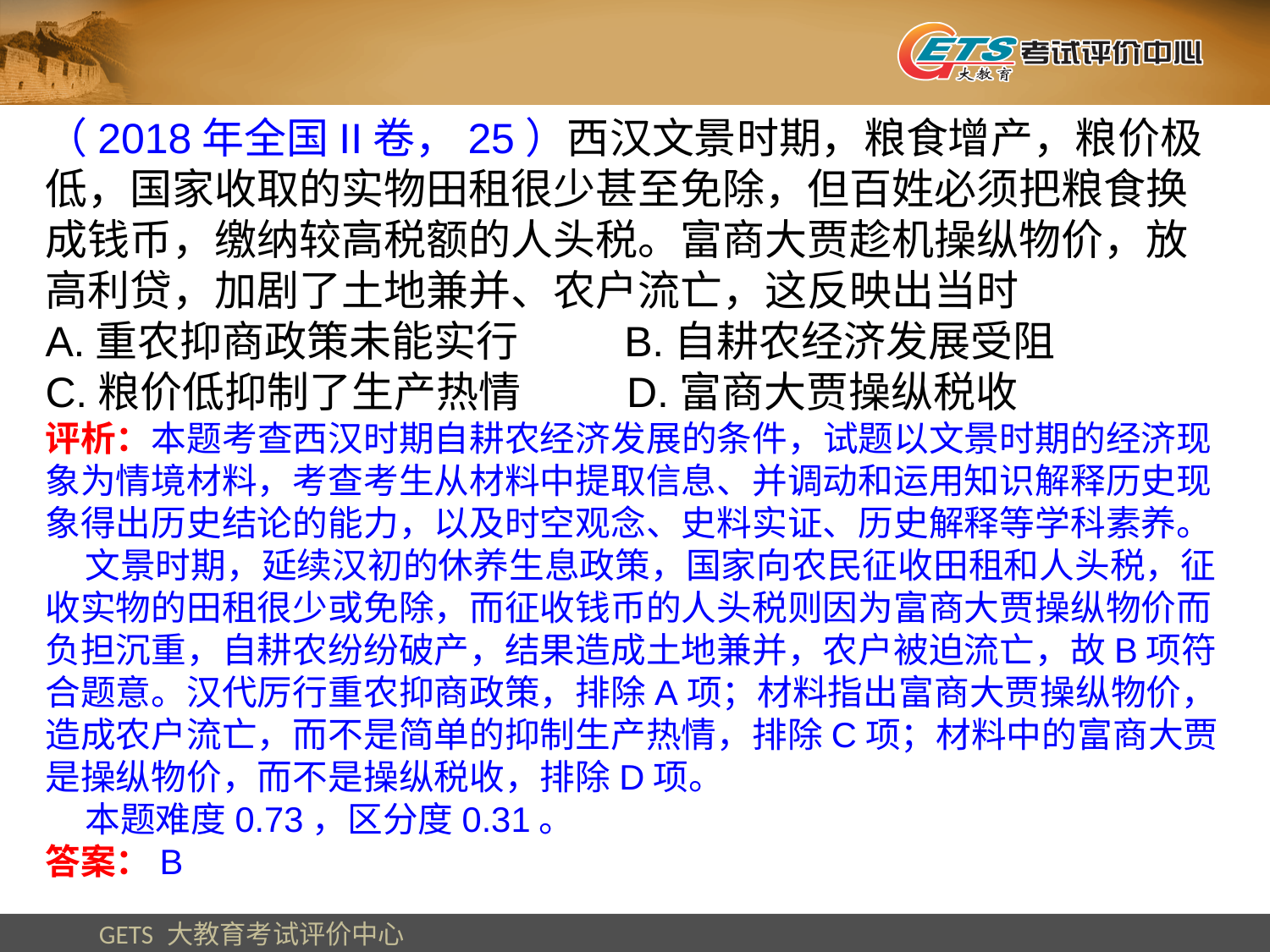

（2018年全国II卷，25）西汉文景时期，粮食增产，粮价极低，国家收取的实物田租很少甚至免除，但百姓必须把粮食换成钱币，缴纳较高税额的人头税。富商大贾趁机操纵物价，放高利贷，加剧了土地兼并、农户流亡，这反映出当时
A.重农抑商政策未能实行          B.自耕农经济发展受阻
C.粮价低抑制了生产热情          D.富商大贾操纵税收
评析：本题考查西汉时期自耕农经济发展的条件，试题以文景时期的经济现象为情境材料，考查考生从材料中提取信息、并调动和运用知识解释历史现象得出历史结论的能力，以及时空观念、史料实证、历史解释等学科素养。
    文景时期，延续汉初的休养生息政策，国家向农民征收田租和人头税，征收实物的田租很少或免除，而征收钱币的人头税则因为富商大贾操纵物价而负担沉重，自耕农纷纷破产，结果造成土地兼并，农户被迫流亡，故B项符合题意。汉代厉行重农抑商政策，排除A项；材料指出富商大贾操纵物价，造成农户流亡，而不是简单的抑制生产热情，排除C项；材料中的富商大贾是操纵物价，而不是操纵税收，排除D项。
    本题难度0.73，区分度0.31。
答案：B